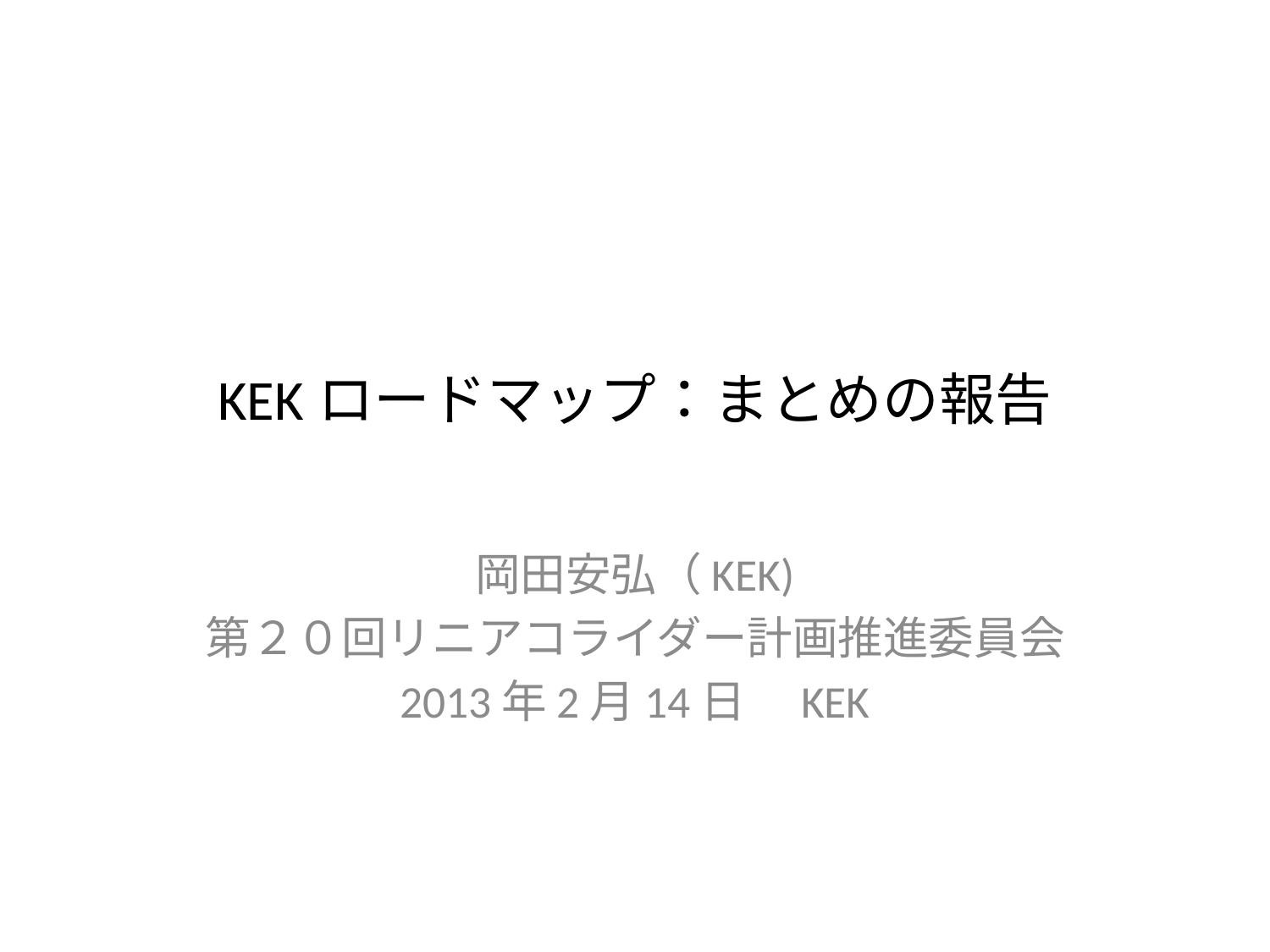

# KEKロードマップ：まとめの報告
岡田安弘（KEK)
第２０回リニアコライダー計画推進委員会
2013年2月14日　KEK